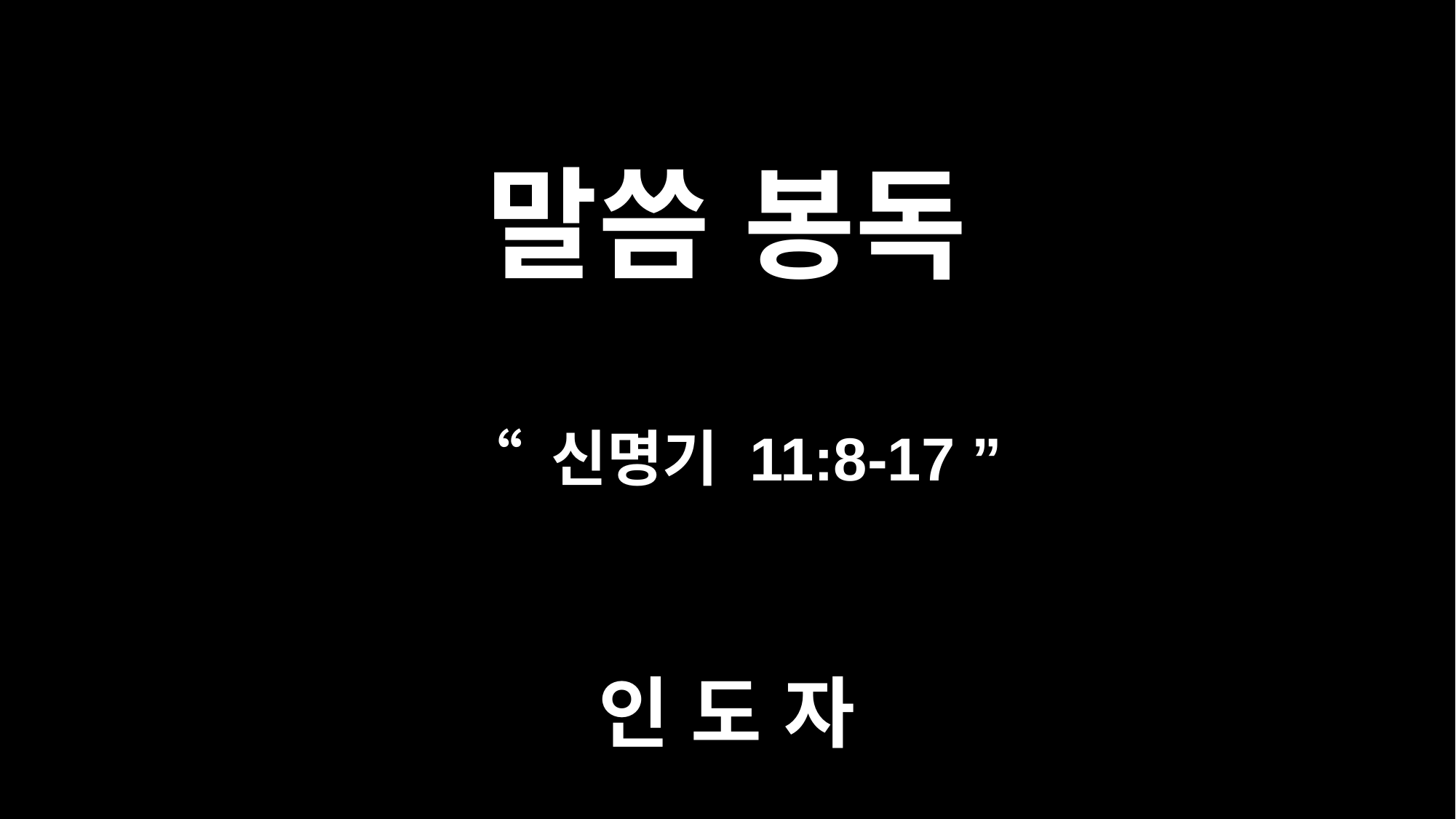

# 말씀 봉독
“ 신명기 11:8-17 ”
인 도 자